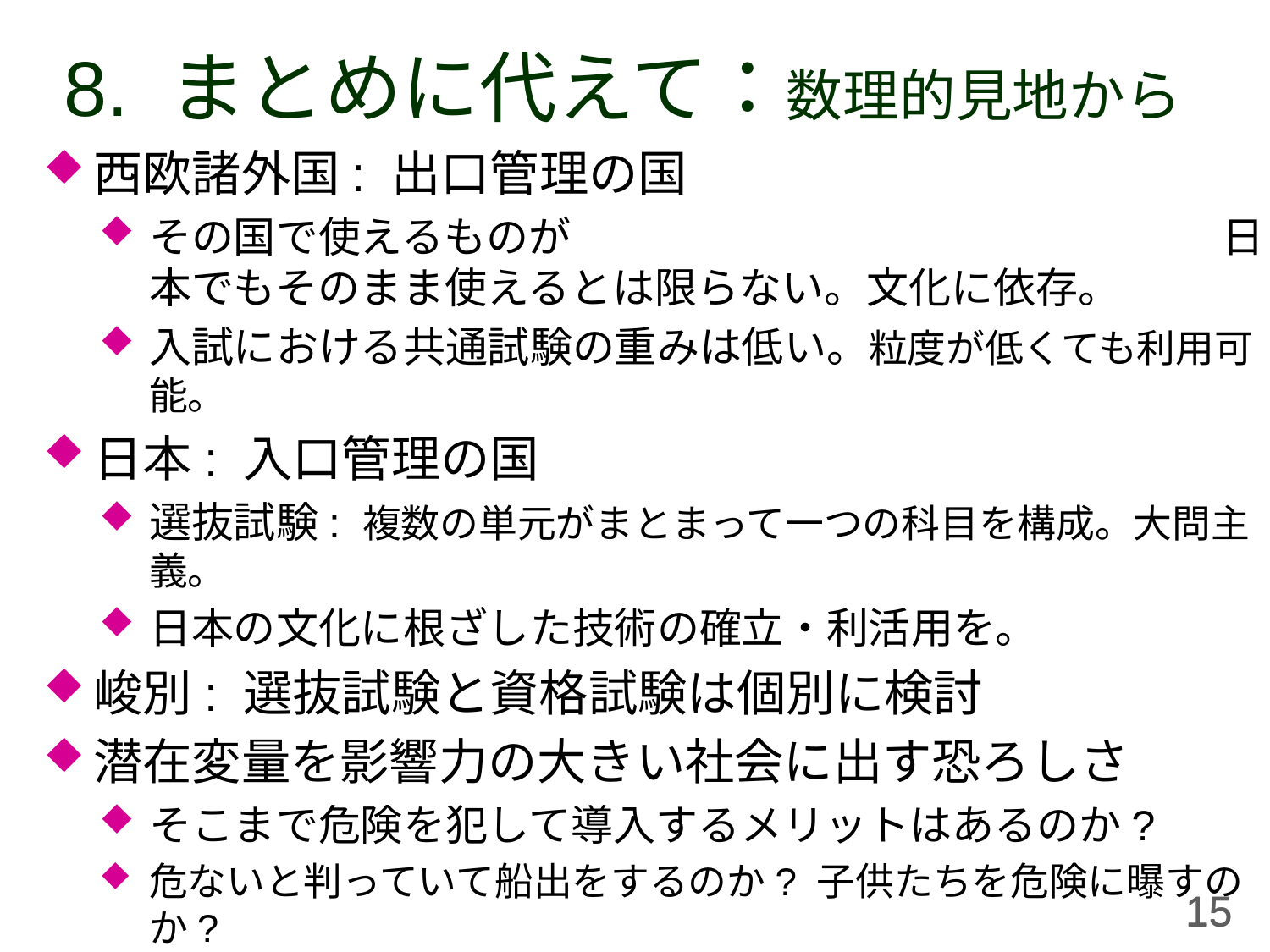

# 8. まとめに代えて：数理的見地から
西欧諸外国: 出口管理の国
その国で使えるものが					      日本でもそのまま使えるとは限らない。文化に依存。
入試における共通試験の重みは低い。粒度が低くても利用可能。
日本: 入口管理の国
選抜試験: 複数の単元がまとまって一つの科目を構成。大問主義。
日本の文化に根ざした技術の確立・利活用を。
峻別: 選抜試験と資格試験は個別に検討
潜在変量を影響力の大きい社会に出す恐ろしさ
そこまで危険を犯して導入するメリットはあるのか?
危ないと判っていて船出をするのか? 子供たちを危険に曝すのか?
CBT・Item Bank・IRTとも、将来に向けてさらなる研究を

進める必要性あり

さらなる技術革新の必要性。素点、単純な合計点で不都合はない。

15
15